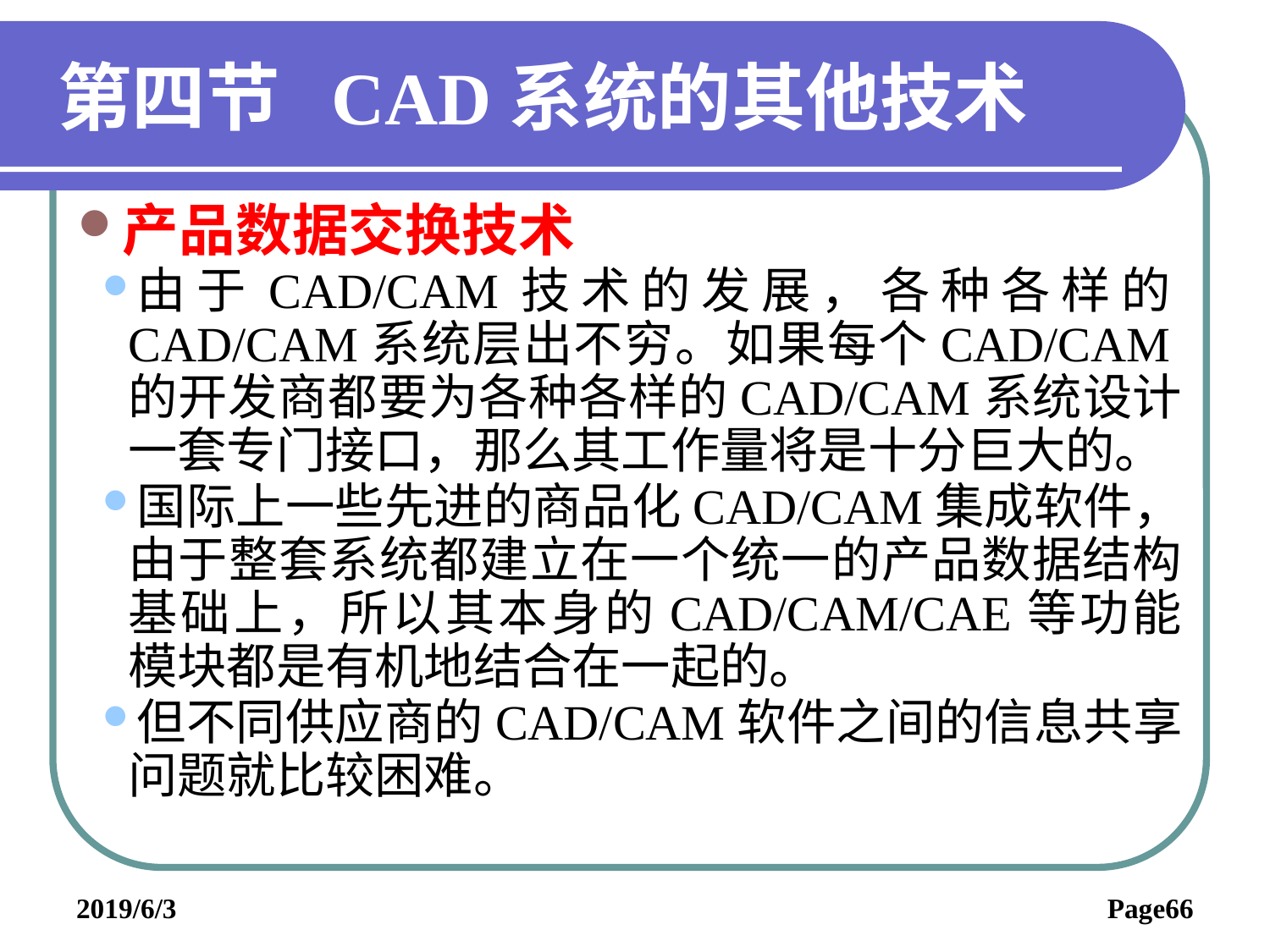

# 第四节  CAD系统的其他技术
产品数据交换技术
由于CAD/CAM技术的发展，各种各样的CAD/CAM系统层出不穷。如果每个CAD/CAM的开发商都要为各种各样的CAD/CAM系统设计一套专门接口，那么其工作量将是十分巨大的。
国际上一些先进的商品化CAD/CAM集成软件，由于整套系统都建立在一个统一的产品数据结构基础上，所以其本身的CAD/CAM/CAE等功能模块都是有机地结合在一起的。
但不同供应商的CAD/CAM软件之间的信息共享问题就比较困难。
2019/6/3
Page66